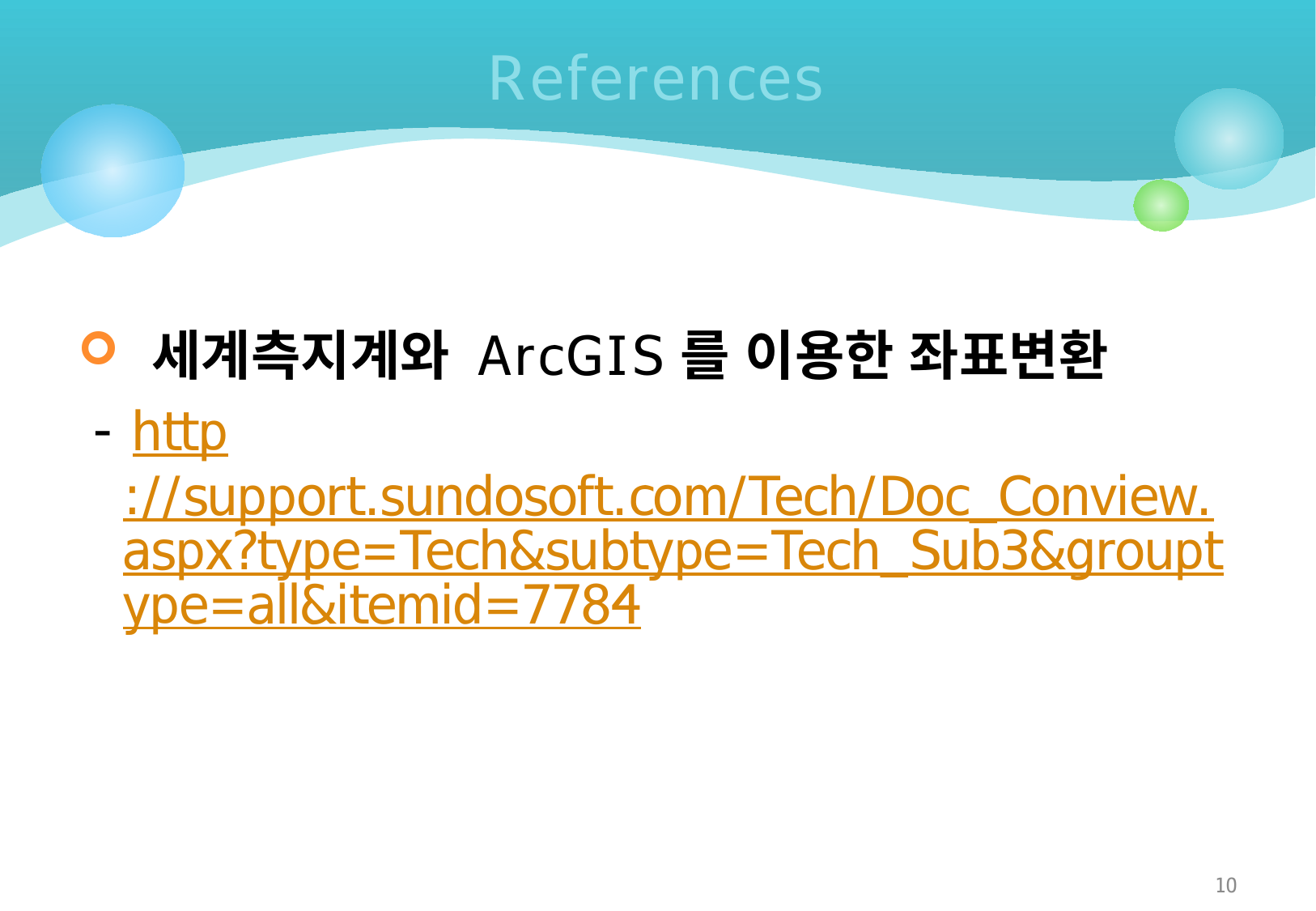

# References

 세계측지계와 ArcGIS를 이용한 좌표변환
 - http://support.sundosoft.com/Tech/Doc_Conview.aspx?type=Tech&subtype=Tech_Sub3&grouptype=all&itemid=7784
10